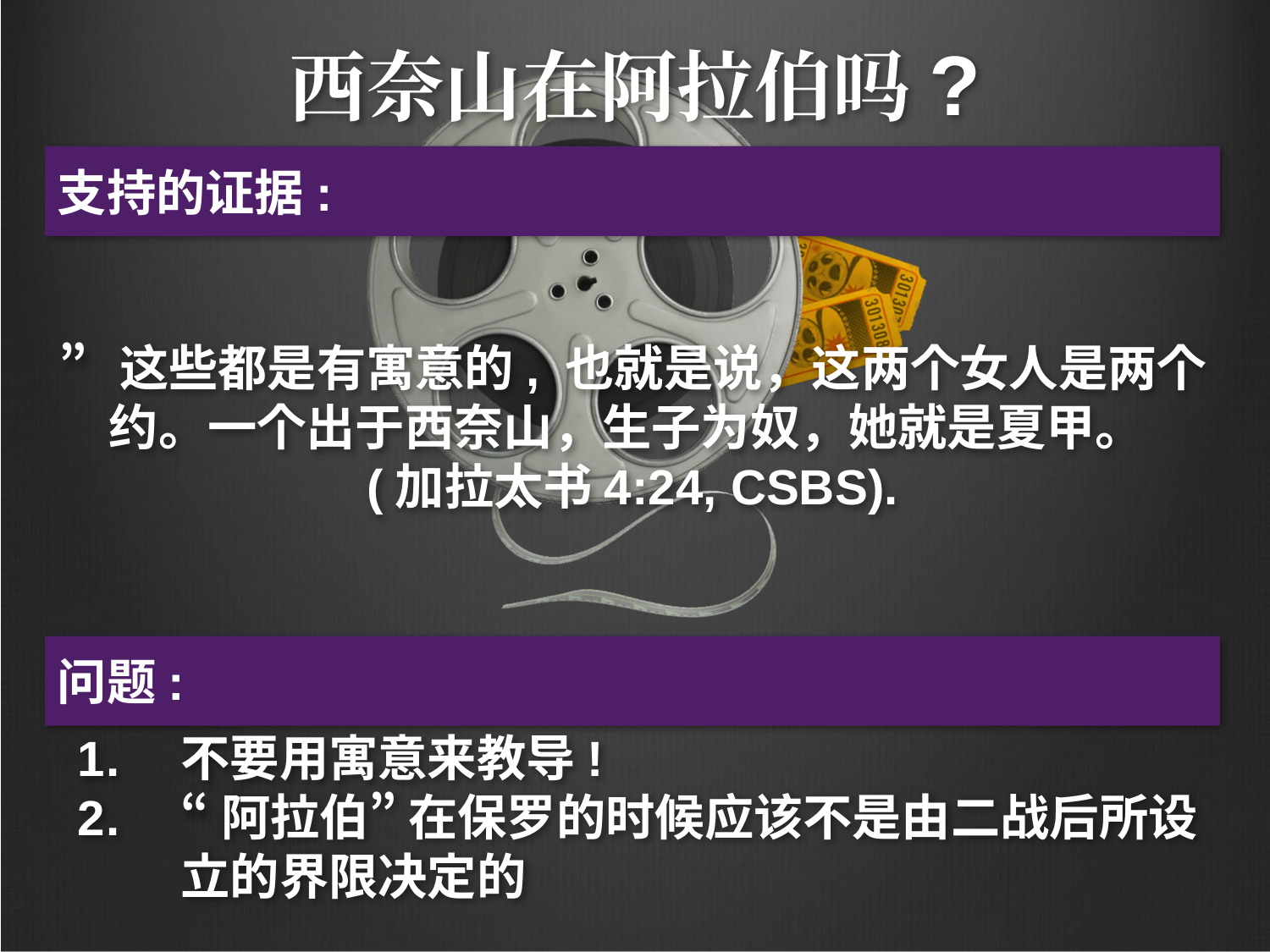

# 西奈山在阿拉伯吗?
支持的证据:
”这些都是有寓意的, 也就是说，这两个女人是两个约。一个出于西奈山，生子为奴，她就是夏甲。
(加拉太书4:24, CSBS).
问题:
不要用寓意来教导!
“阿拉伯” 在保罗的时候应该不是由二战后所设立的界限决定的